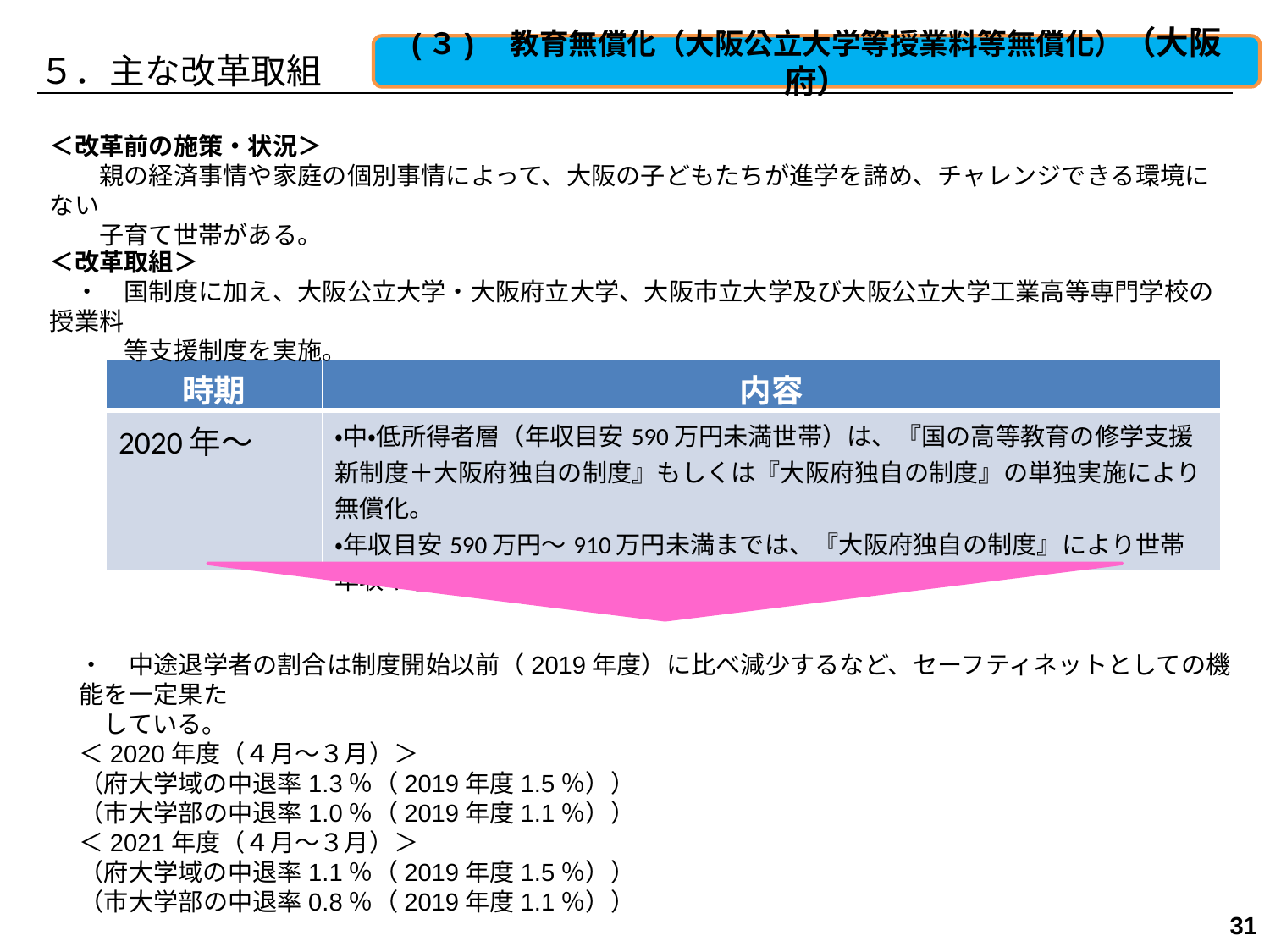

(３)　教育無償化（大阪公立大学等授業料等無償化）（大阪府）
５．主な改革取組
＜改革前の施策・状況＞
　　親の経済事情や家庭の個別事情によって、大阪の子どもたちが進学を諦め、チャレンジできる環境にない
　　子育て世帯がある。

＜改革取組＞
　・　国制度に加え、大阪公立大学・大阪府立大学、大阪市立大学及び大阪公立大学工業高等専門学校の授業料
　　　等支援制度を実施。
| 時期 | 内容 |
| --- | --- |
| 2020年～ | ・中・低所得者層（年収目安590万円未満世帯）は、『国の高等教育の修学支援新制度＋大阪府独自の制度』もしくは『大阪府独自の制度』の単独実施により無償化。 ・年収目安590万円～910万円未満までは、『大阪府独自の制度』により世帯年収や子どもの数に応じた支援を実施。 |

・　中途退学者の割合は制度開始以前（2019年度）に比べ減少するなど、セーフティネットとしての機能を一定果た
　している。
＜2020年度（４月～３月）＞
（府大学域の中退率1.3％（2019年度1.5％））
（市大学部の中退率1.0％（2019年度1.1％））
＜2021年度（４月～３月）＞
（府大学域の中退率1.1％（2019年度1.5％））
（市大学部の中退率0.8％（2019年度1.1％））
31